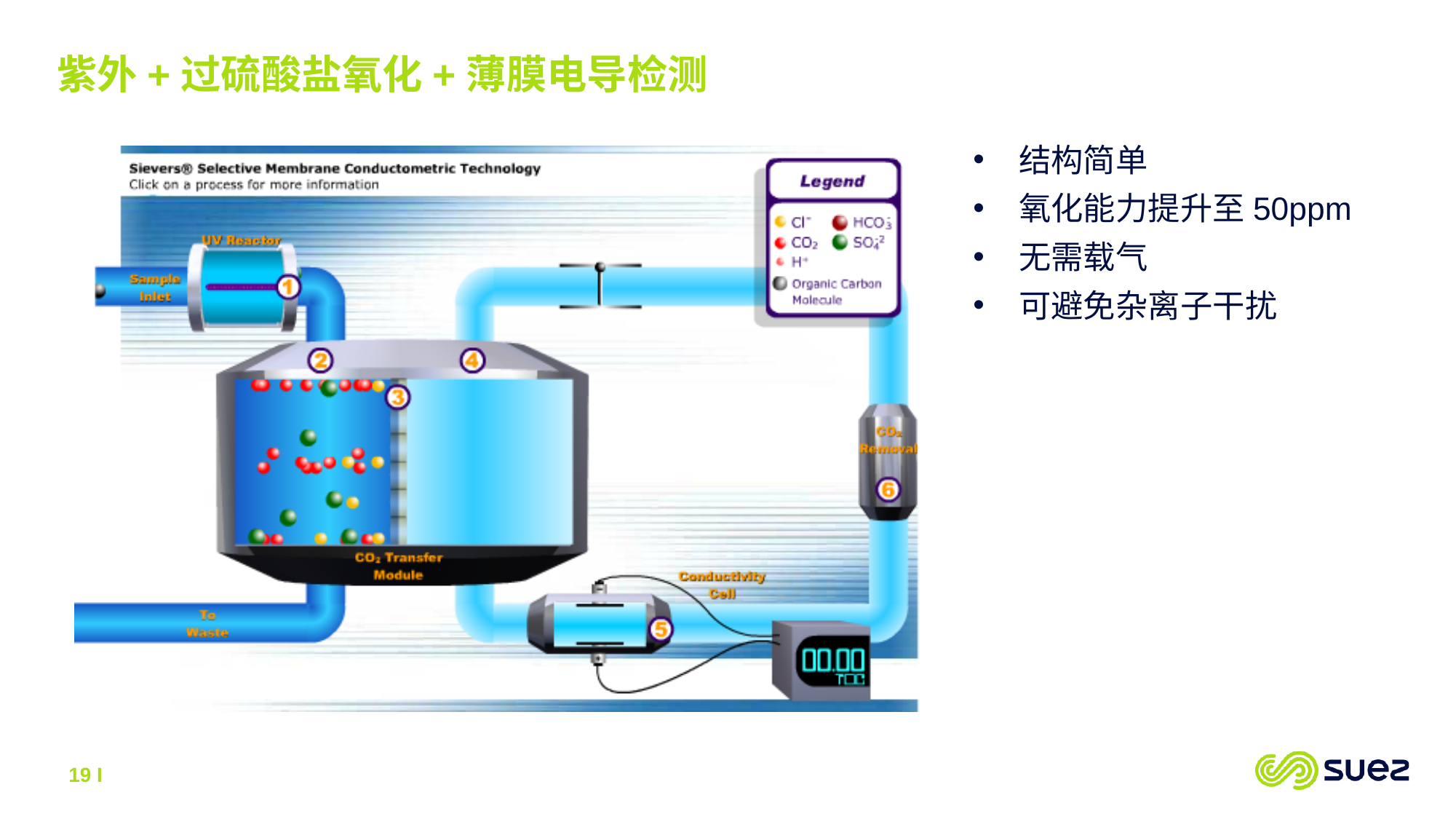

紫外+过硫酸盐氧化+薄膜电导检测
结构简单
氧化能力提升至50ppm
无需载气
可避免杂离子干扰

19 I